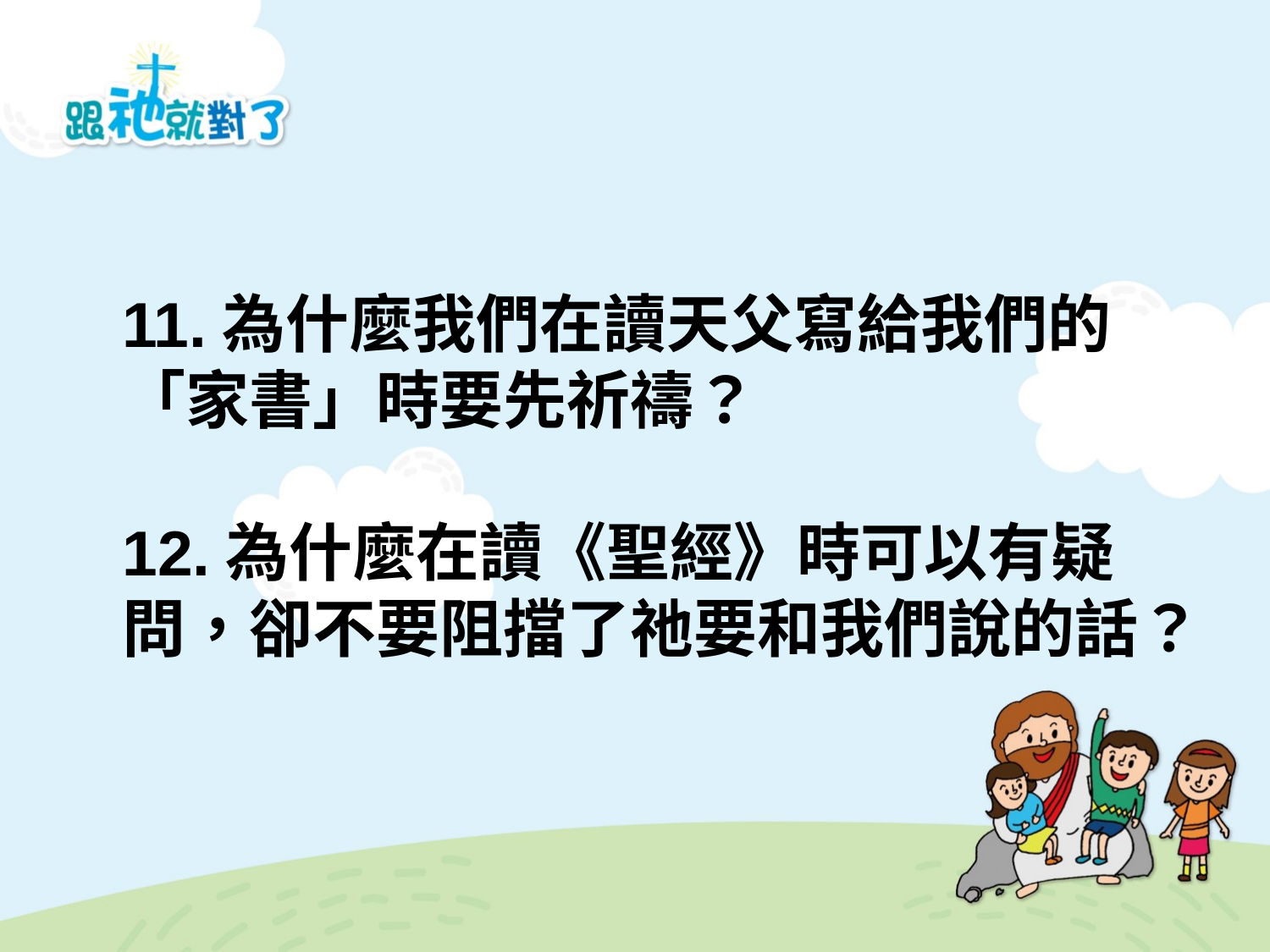

11.為什麼我們在讀天父寫給我們的「家書」時要先祈禱？

12.為什麼在讀《聖經》時可以有疑問，卻不要阻擋了祂要和我們說的話？